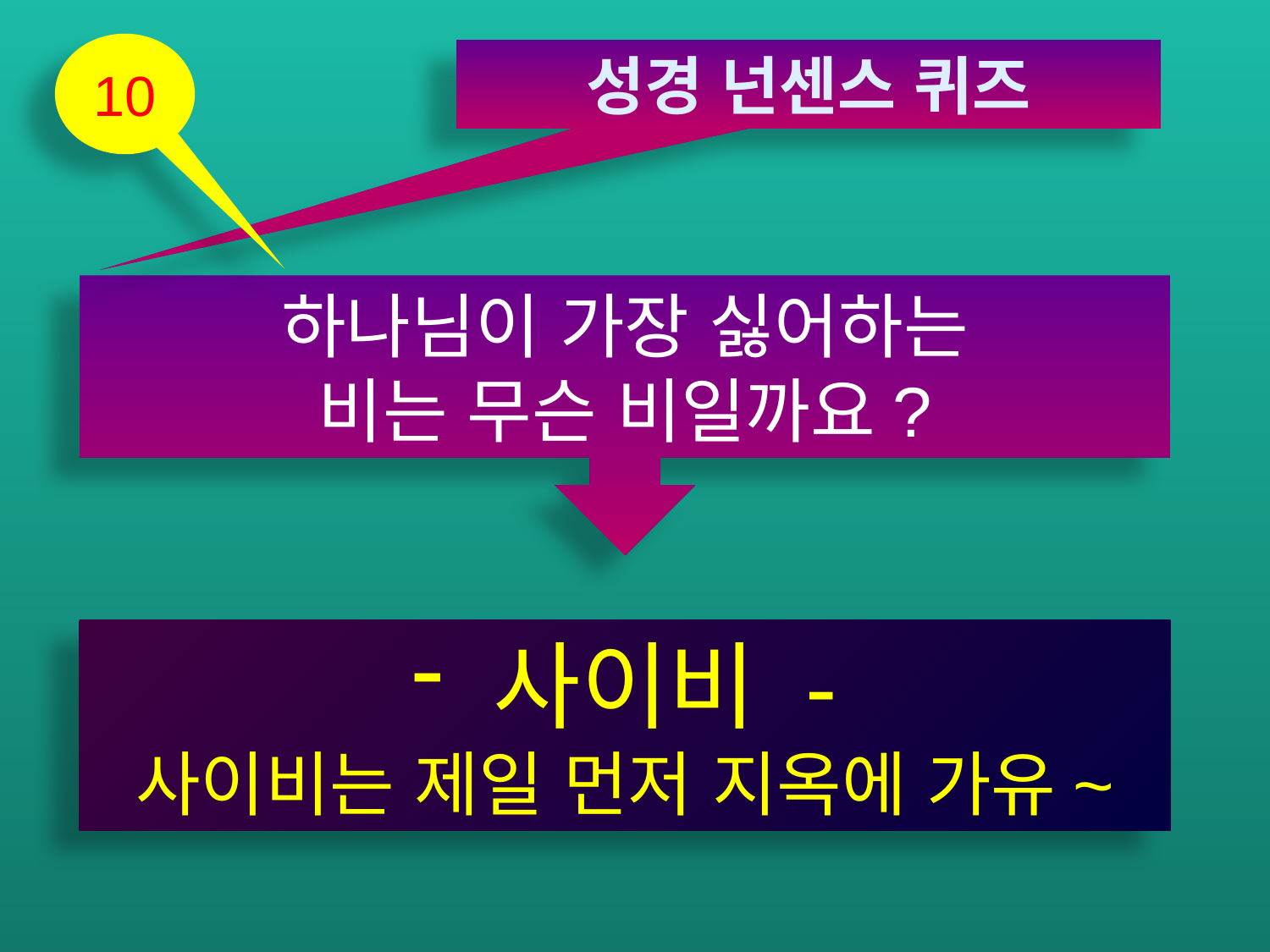

10
성경 넌센스 퀴즈
하나님이 가장 싫어하는
비는 무슨 비일까요?
 사이비 -
사이비는 제일 먼저 지옥에 가유~